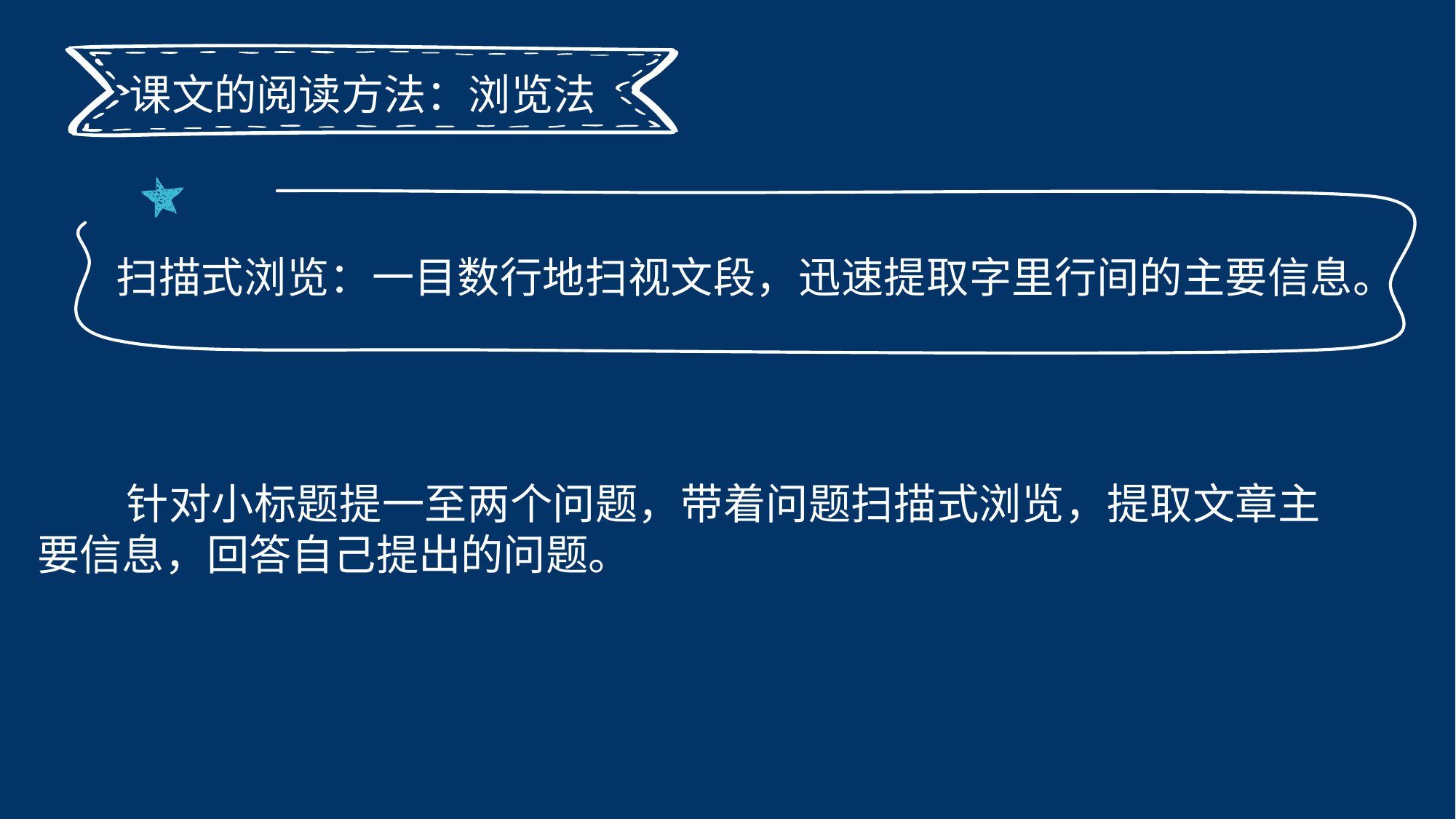

课文的阅读方法：浏览法

扫描式浏览：一目数行地扫视文段，迅速提取字里行间的主要信息。
        针对小标题提一至两个问题，带着问题扫描式浏览，提取文章主要信息，回答自己提出的问题。